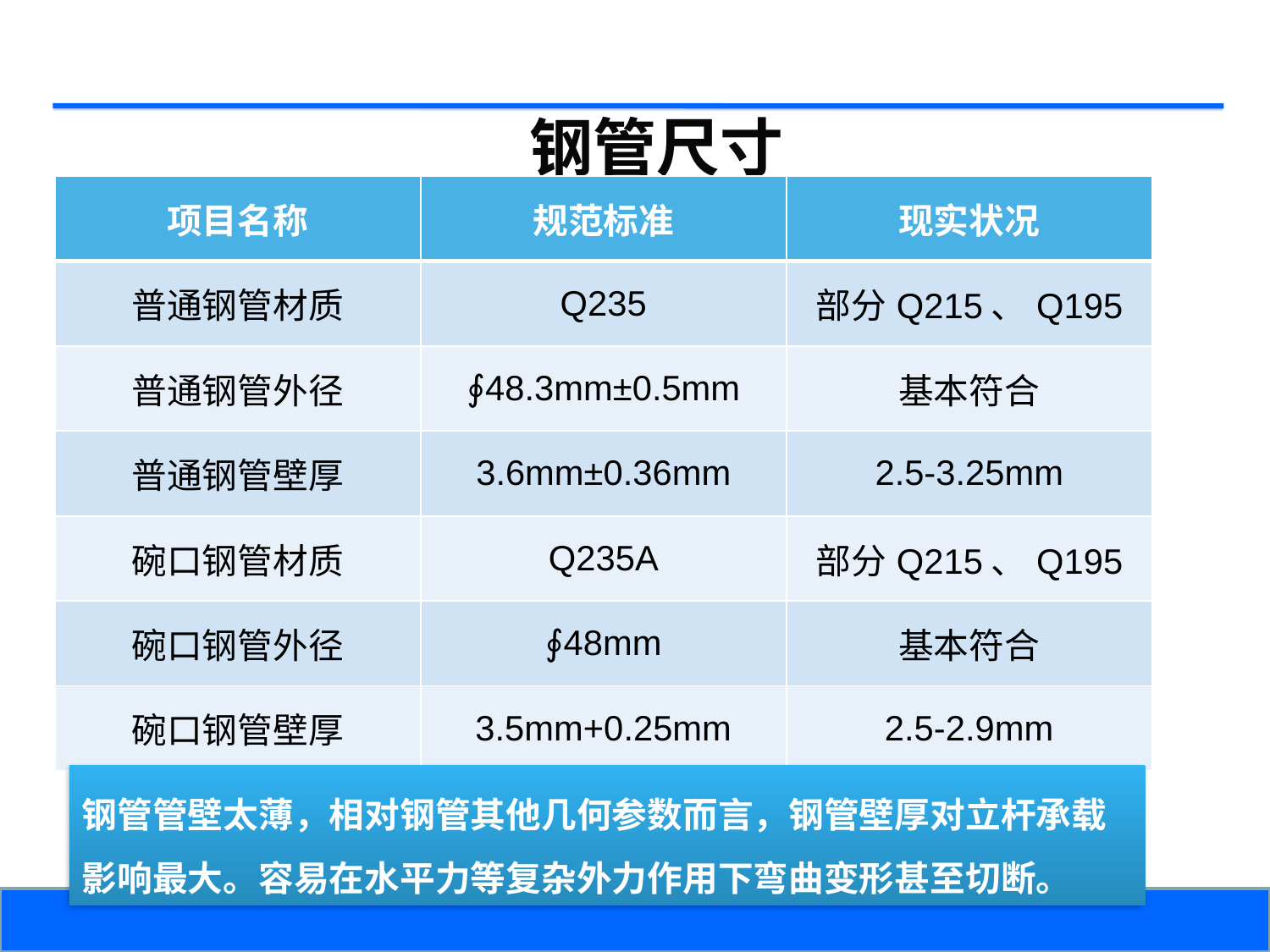

钢管尺寸
| 项目名称 | 规范标准 | 现实状况 |
| --- | --- | --- |
| 普通钢管材质 | Q235 | 部分Q215、Q195 |
| 普通钢管外径 | ∮48.3mm±0.5mm | 基本符合 |
| 普通钢管壁厚 | 3.6mm±0.36mm | 2.5-3.25mm |
| 碗口钢管材质 | Q235A | 部分Q215、Q195 |
| 碗口钢管外径 | ∮48mm | 基本符合 |
| 碗口钢管壁厚 | 3.5mm+0.25mm | 2.5-2.9mm |
钢管管壁太薄，相对钢管其他几何参数而言，钢管壁厚对立杆承载影响最大。容易在水平力等复杂外力作用下弯曲变形甚至切断。